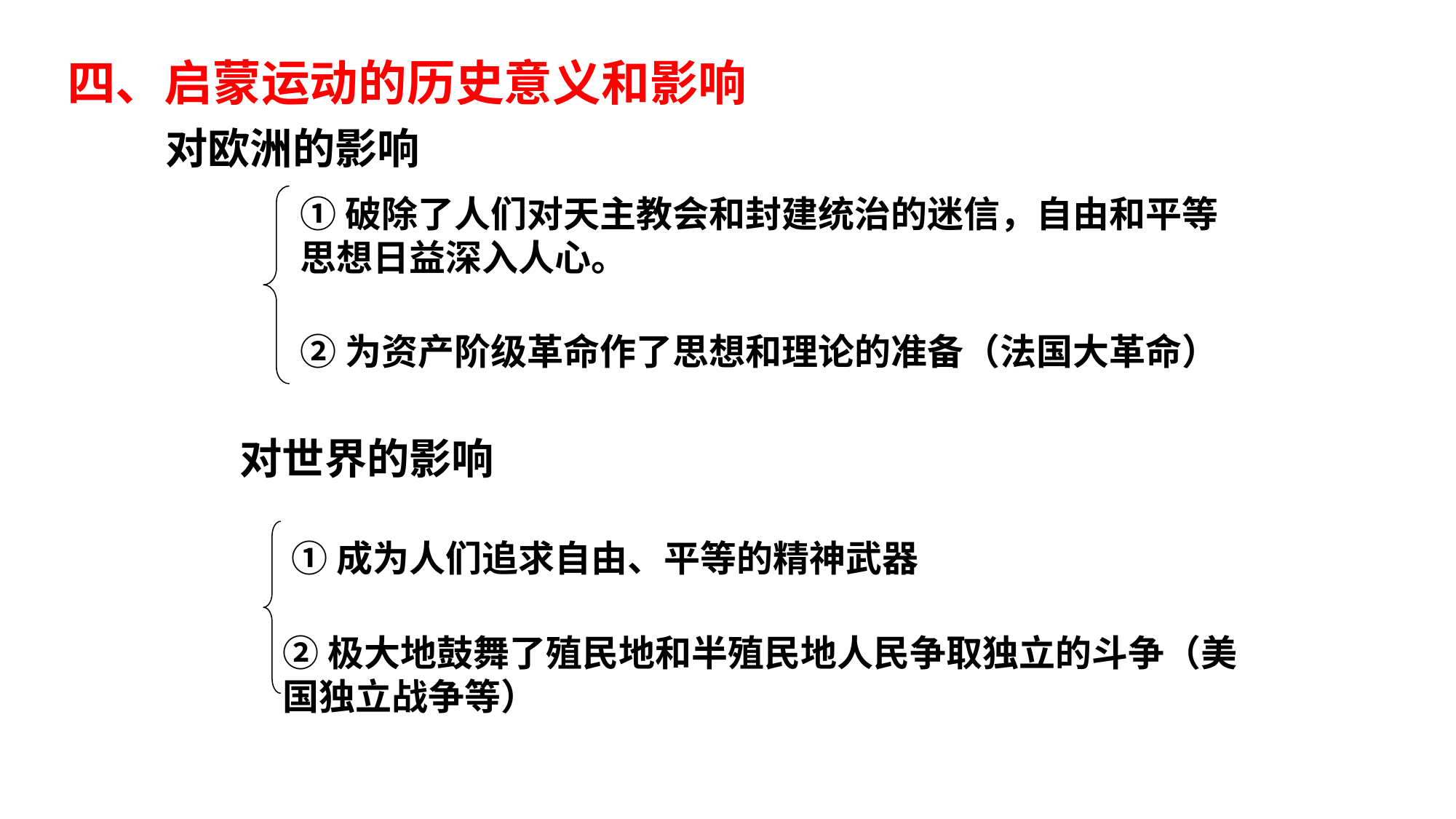

四、启蒙运动的历史意义和影响
对欧洲的影响

①破除了人们对天主教会和封建统治的迷信，自由和平等思想日益深入人心。
②为资产阶级革命作了思想和理论的准备（法国大革命）
对世界的影响

①成为人们追求自由、平等的精神武器
②极大地鼓舞了殖民地和半殖民地人民争取独立的斗争（美国独立战争等）